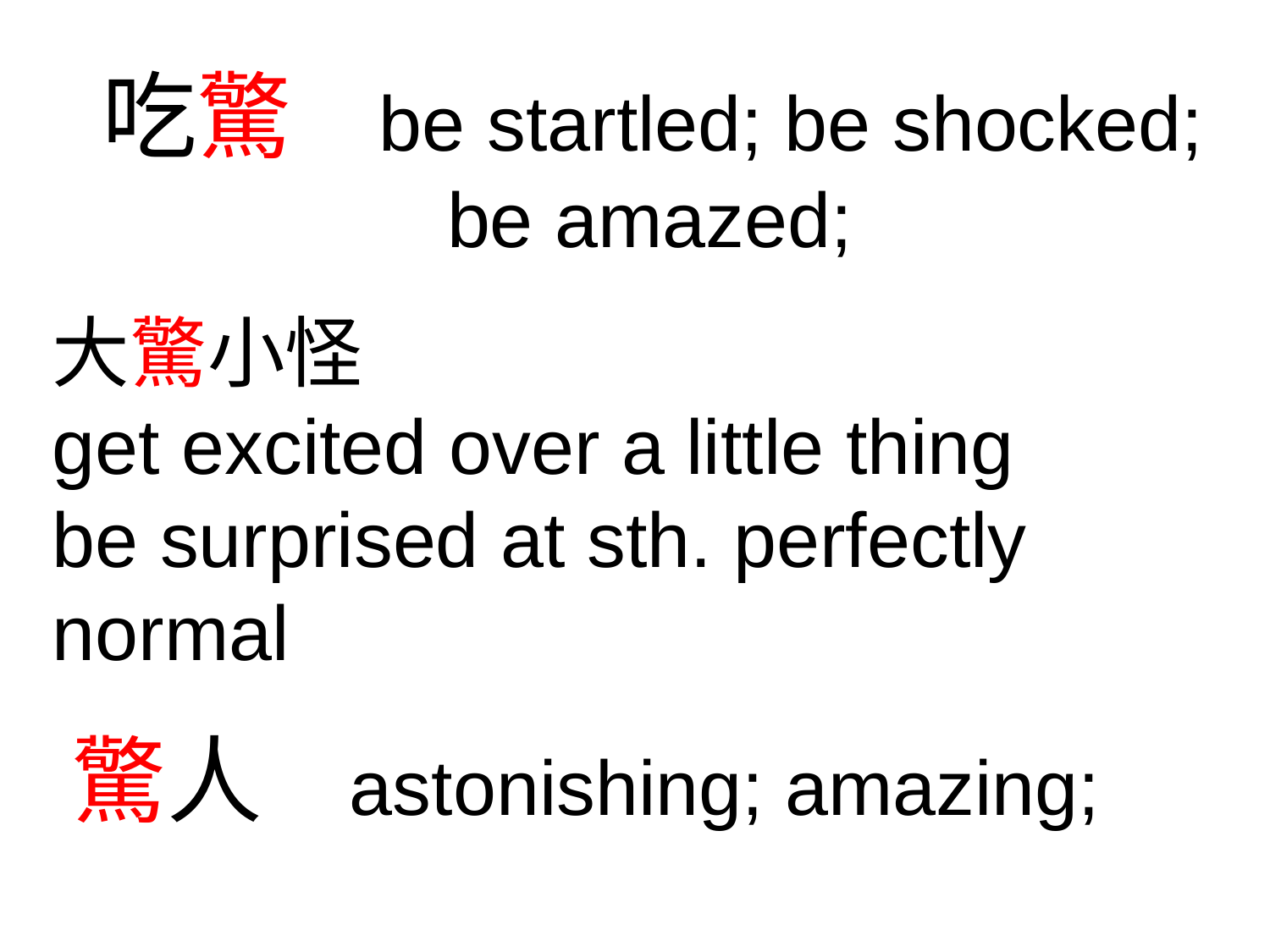

吃驚   be startled; be shocked;
                be amazed;
大驚小怪
get excited over a little thing
be surprised at sth. perfectly normal
驚人   astonishing; amazing;